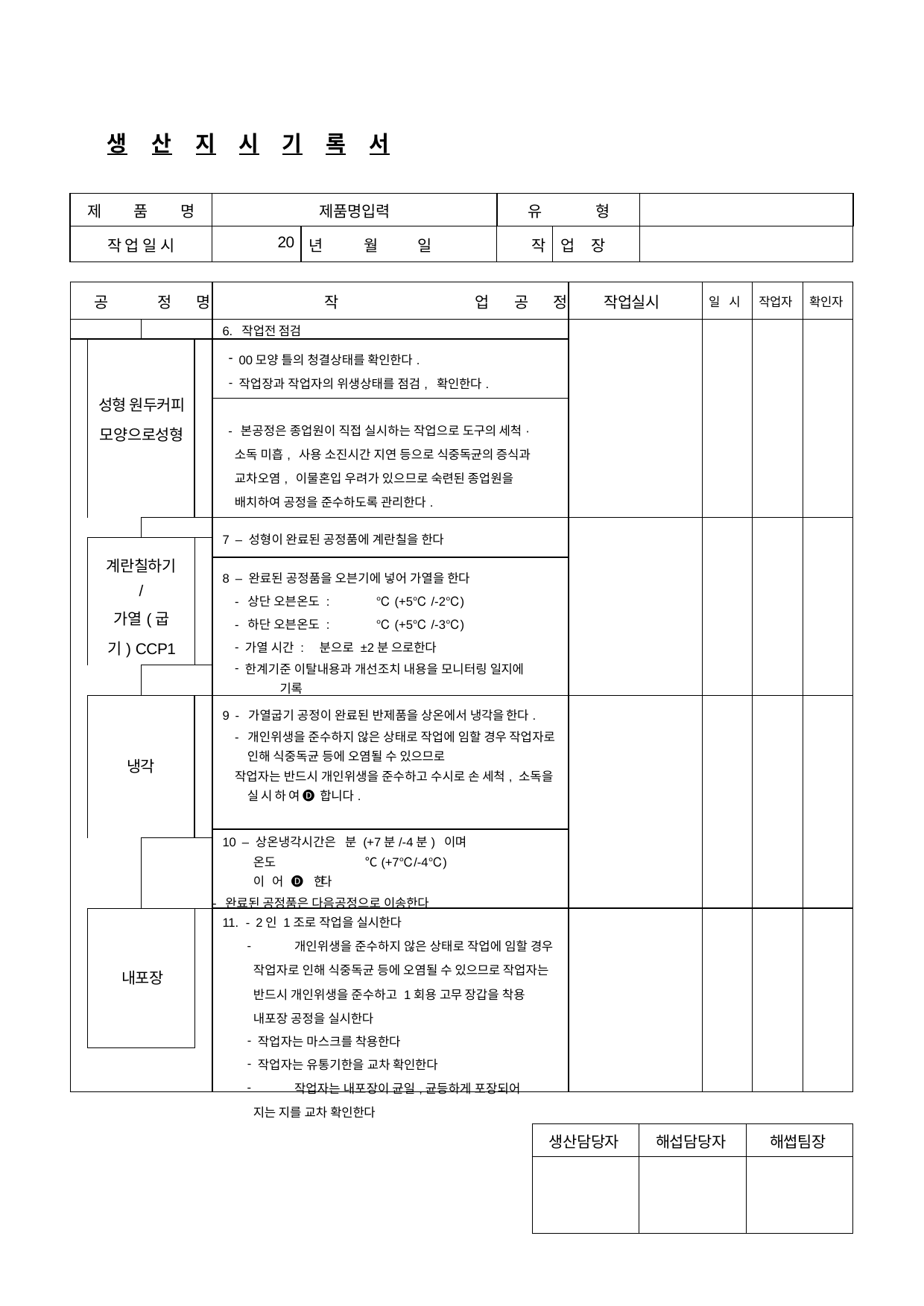

생	산	지	시	기	록	서
| 제 품 명 | 제품명입력 |  |  |  | 유 |  | 형 |  |
| --- | --- | --- | --- | --- | --- | --- | --- | --- |
| 작 업 일 시 | 20 | 년 | 월 | 일 | 작 | 업 | 장 |  |
| 공 정 명 |  |  |  | 작 업 공 정 | 작업실시 | 일 시 | 작업자 | 확인자 |
| --- | --- | --- | --- | --- | --- | --- | --- | --- |
|  |  |  |  | 6. 작업전 점검 |  |  |  |  |
|  | 성형 원두커피 모양으로성형 |  |  | 00모양 틀의 청결상태를 확인한다. 작업장과 작업자의 위생상태를 점검, 확인한다. |  |  |  |  |
|  |  |  |  | - 본공정은 종업원이 직접 실시하는 작업으로 도구의 세척·소독 미흡, 사용 소진시간 지연 등으로 식중독균의 증식과 교차오염, 이물혼입 우려가 있으므로 숙련된 종업원을 배치하여 공정을 준수하도록 관리한다. |  |  |  |  |
|  |  |  |  | 7 – 성형이 완료된 공정품에 계란칠을 한다 |  |  |  |  |
|  | 계란칠하기 / 가열(굽기) CCP1 |  |  |  |  |  |  |  |
|  |  |  |  | 8 – 완료된 공정품을 오븐기에 넣어 가열을 한다 - 상단 오븐온도 : ℃ (+5℃ /-2℃) - 하단 오븐온도 : ℃ (+5℃ /-3℃) 가열 시간 : 분으로 ±2분 으로한다 한계기준 이탈내용과 개선조치 내용을 모니터링 일지에 기록 |  |  |  |  |
|  |  |  |  |  |  |  |  |  |
|  | 냉각 |  |  | 9 - 가열굽기 공정이 완료된 반제품을 상온에서 냉각을 한다. - 개인위생을 준수하지 않은 상태로 작업에 임할 경우 작업자로 인해 식중독균 등에 오염될 수 있으므로 작업자는 반드시 개인위생을 준수하고 수시로 손 세척, 소독을 실시하여🅓 합니다. |  |  |  |  |
|  |  |  |  | 10 – 상온냉각시간은 분 (+7분/-4분) 이며 온도 ℃(+7℃/-4℃) 이어🅓 한다 - 완료된 공정품은 다음공정으로 이송한다 |  |  |  |  |
|  |  |  |  |  |  |  |  |  |
|  | 내포장 |  |  | - 2인 1조로 작업을 실시한다 개인위생을 준수하지 않은 상태로 작업에 임할 경우 작업자로 인해 식중독균 등에 오염될 수 있으므로 작업자는 반드시 개인위생을 준수하고 1회용 고무 장갑을 착용 내포장 공정을 실시한다 작업자는 마스크를 착용한다 작업자는 유통기한을 교차 확인한다 작업자는 내포장이 균일,균등하게 포장되어 지는 지를 교차 확인한다 |  |  |  |  |
|  |  |  |  |  |  |  |  |  |
| 생산담당자 | 해섭담당자 | 해썹팀장 |
| --- | --- | --- |
|  |  |  |